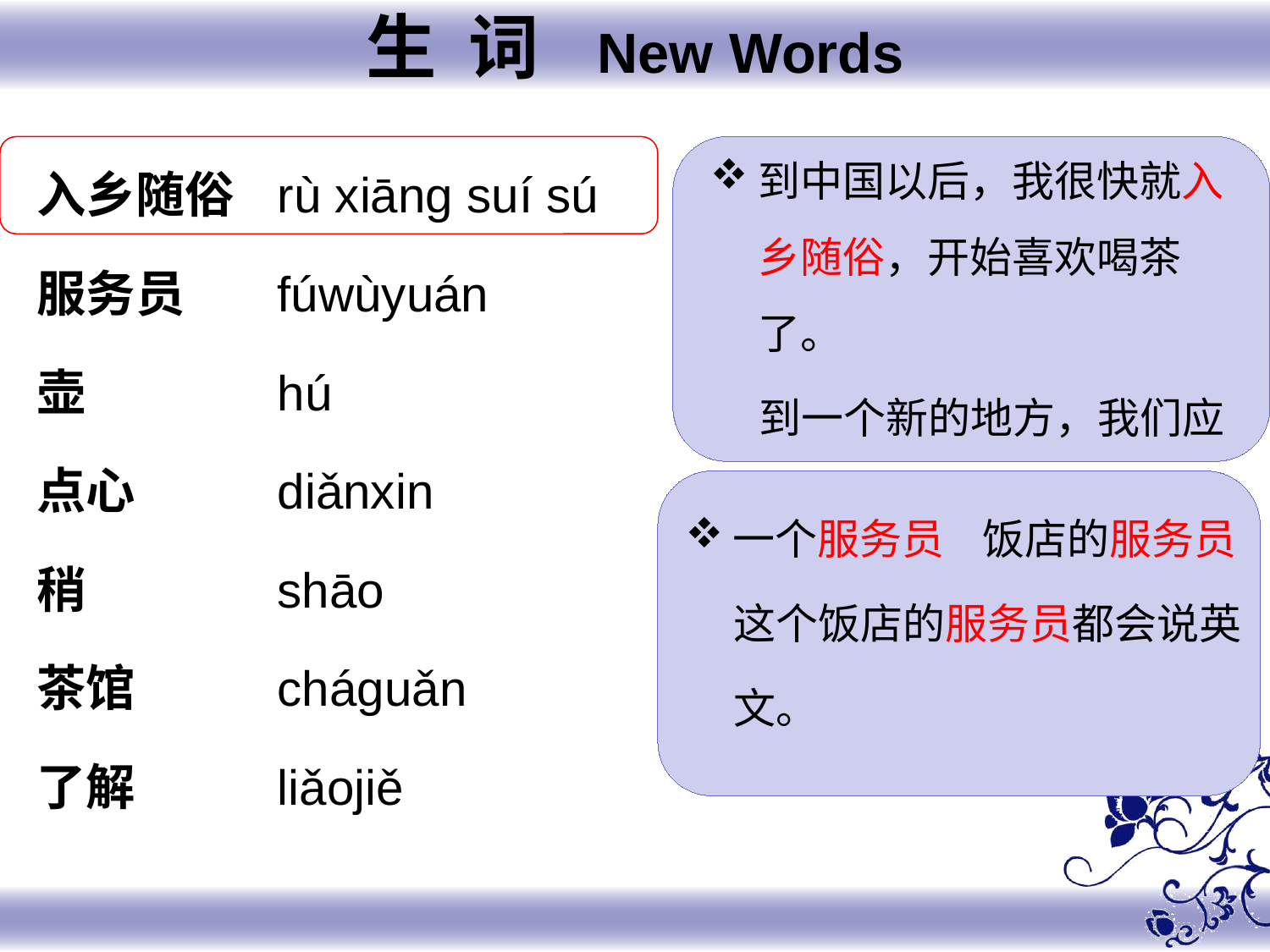

生  词   New Words
到中国以后，我很快就入乡随俗，开始喜欢喝茶了。
    到一个新的地方，我们应
    该学会入乡随俗。

rù xiāng suí sú
fúwùyuán
hú
diǎnxin
shāo
cháguǎn
liǎojiě

入乡随俗
服务员
壶
点心
稍
茶馆
了解

一个服务员    饭店的服务员
    这个饭店的服务员都会说英
    文。